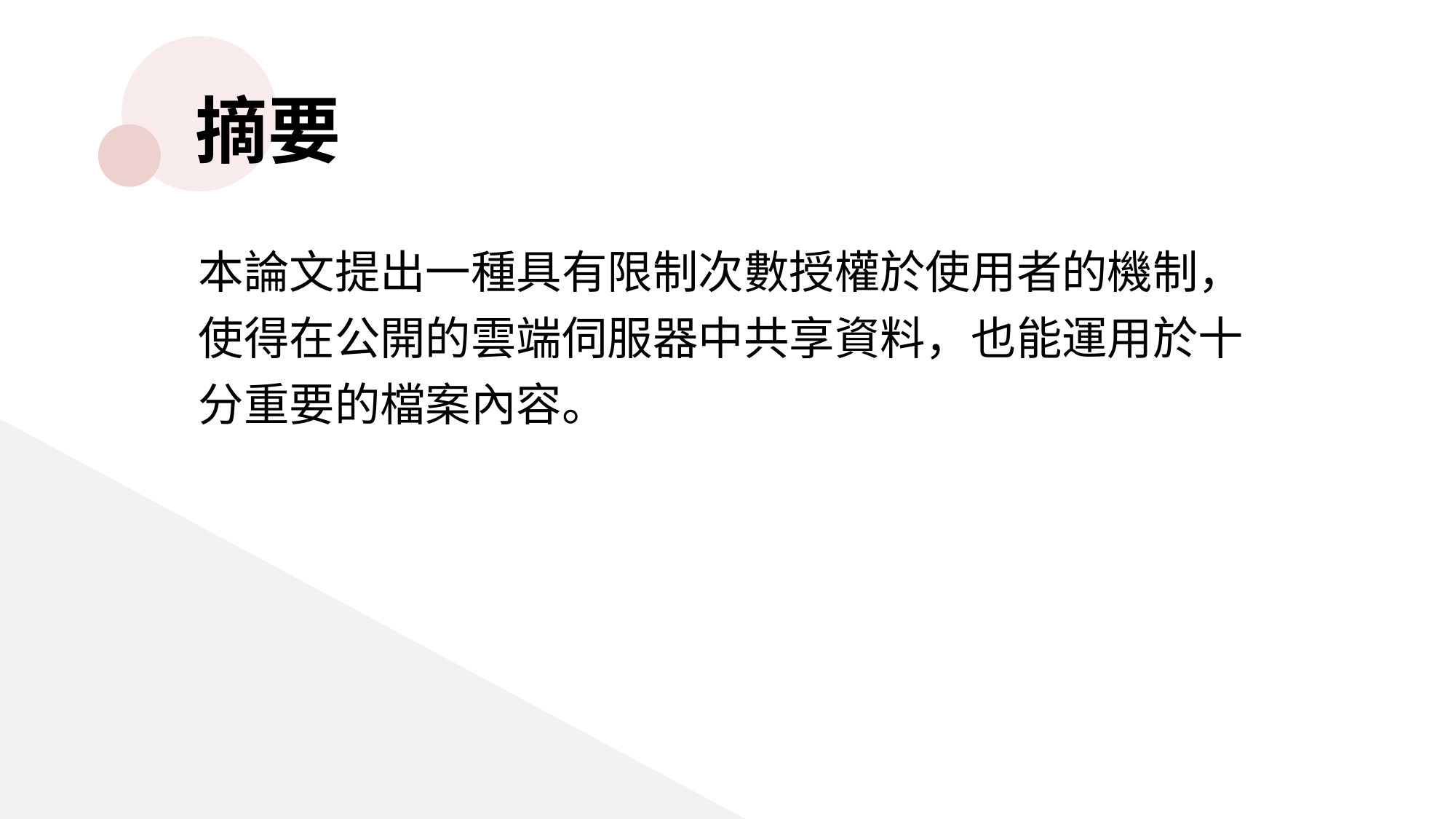

摘要

本論文提出一種具有限制次數授權於使用者的機制，使得在公開的雲端伺服器中共享資料，也能運用於十分重要的檔案內容。